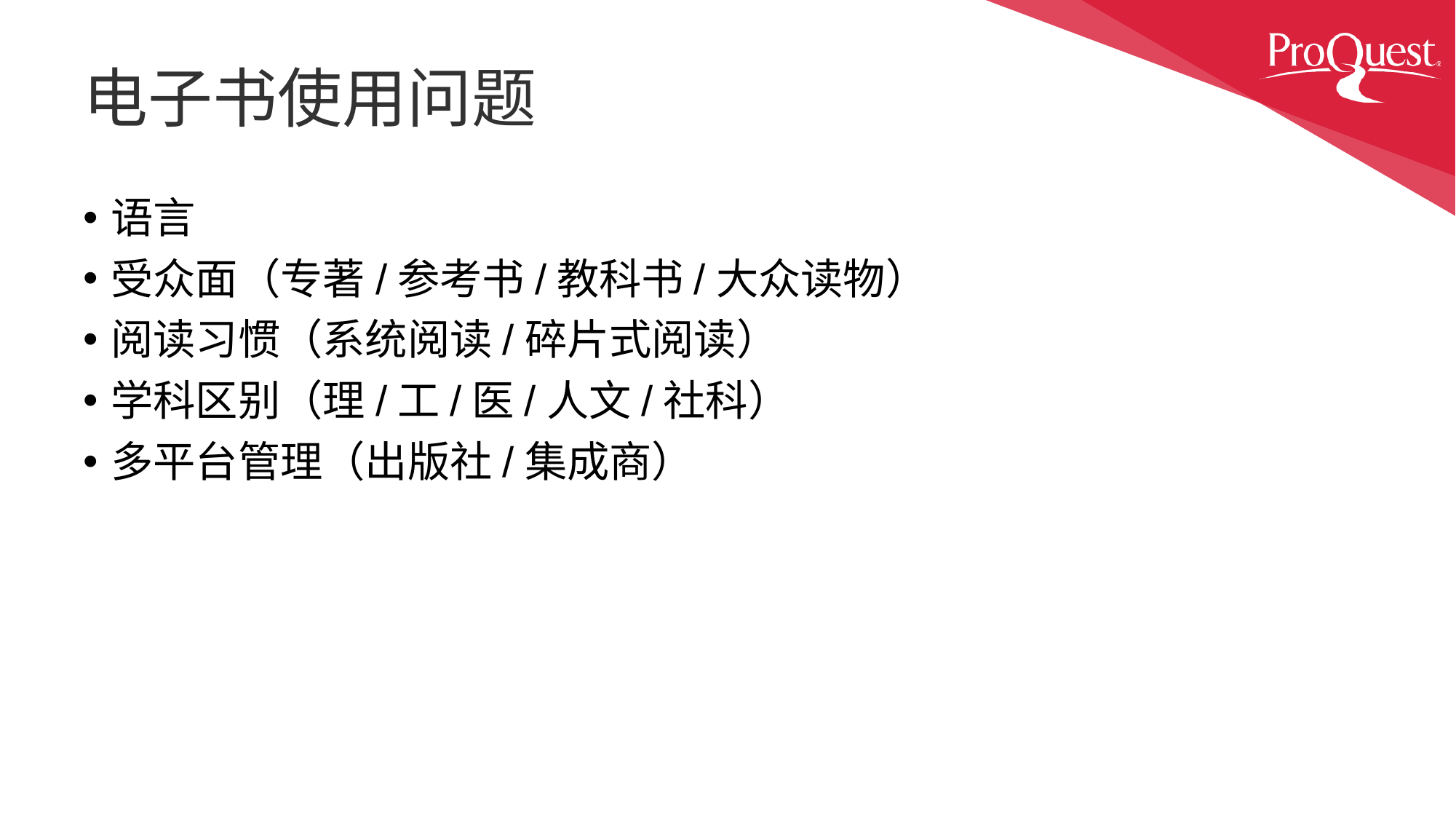

# 电子书使用问题
语言
受众面（专著/参考书/教科书/大众读物）
阅读习惯（系统阅读/碎片式阅读）
学科区别（理/工/医/人文/社科）
多平台管理（出版社/集成商）